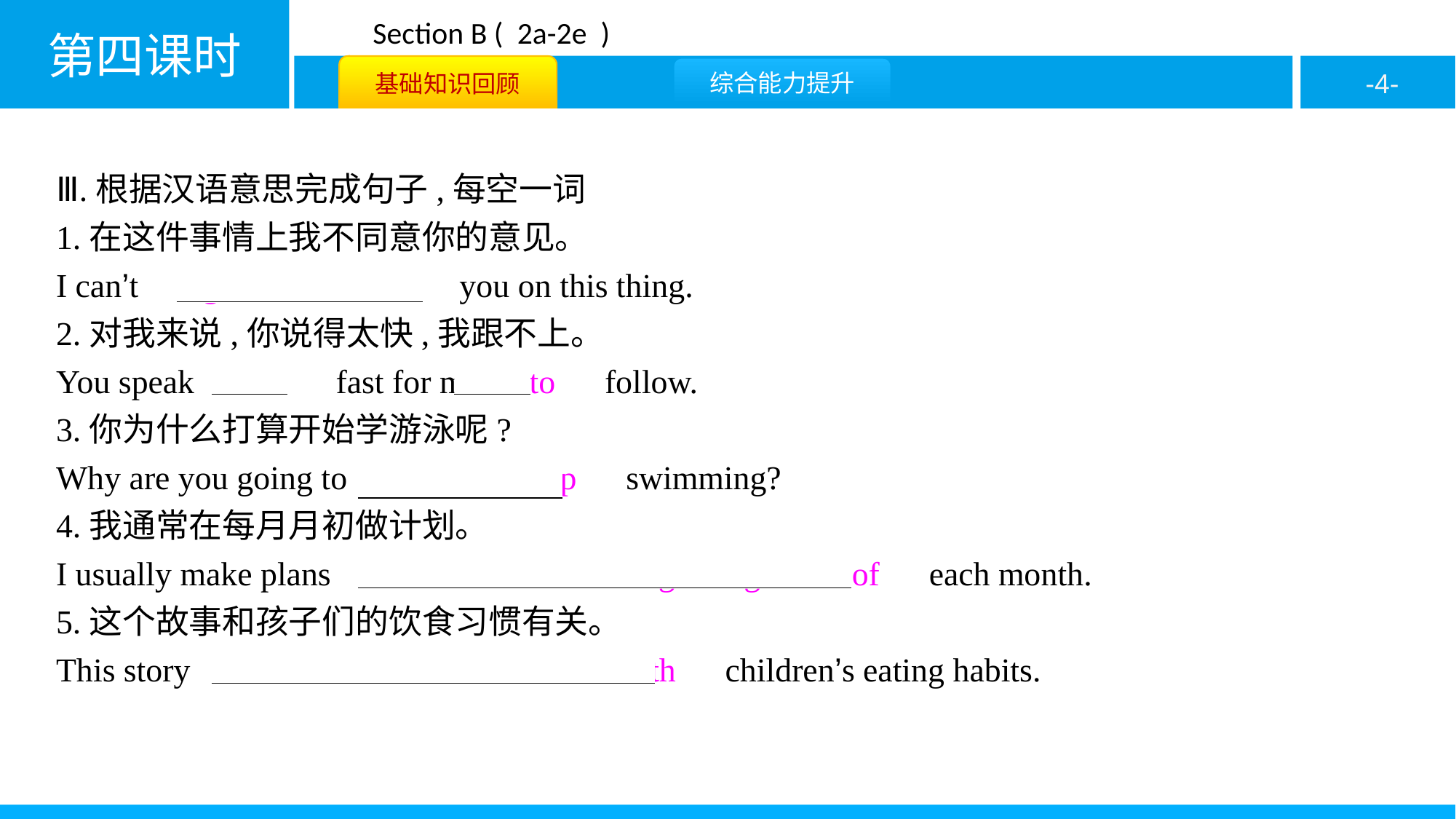

Ⅲ.根据汉语意思完成句子,每空一词
1.在这件事情上我不同意你的意见。
I can’t　agree　 　with　you on this thing.
2.对我来说,你说得太快,我跟不上。
You speak　too　fast for me　to　follow.
3.你为什么打算开始学游泳呢?
Why are you going to　take　 　up　swimming?
4.我通常在每月月初做计划。
I usually make plans　at　 　the　 　beginning　 　of　each month.
5.这个故事和孩子们的饮食习惯有关。
This story　has　 　to　 　do　 　with　children’s eating habits.